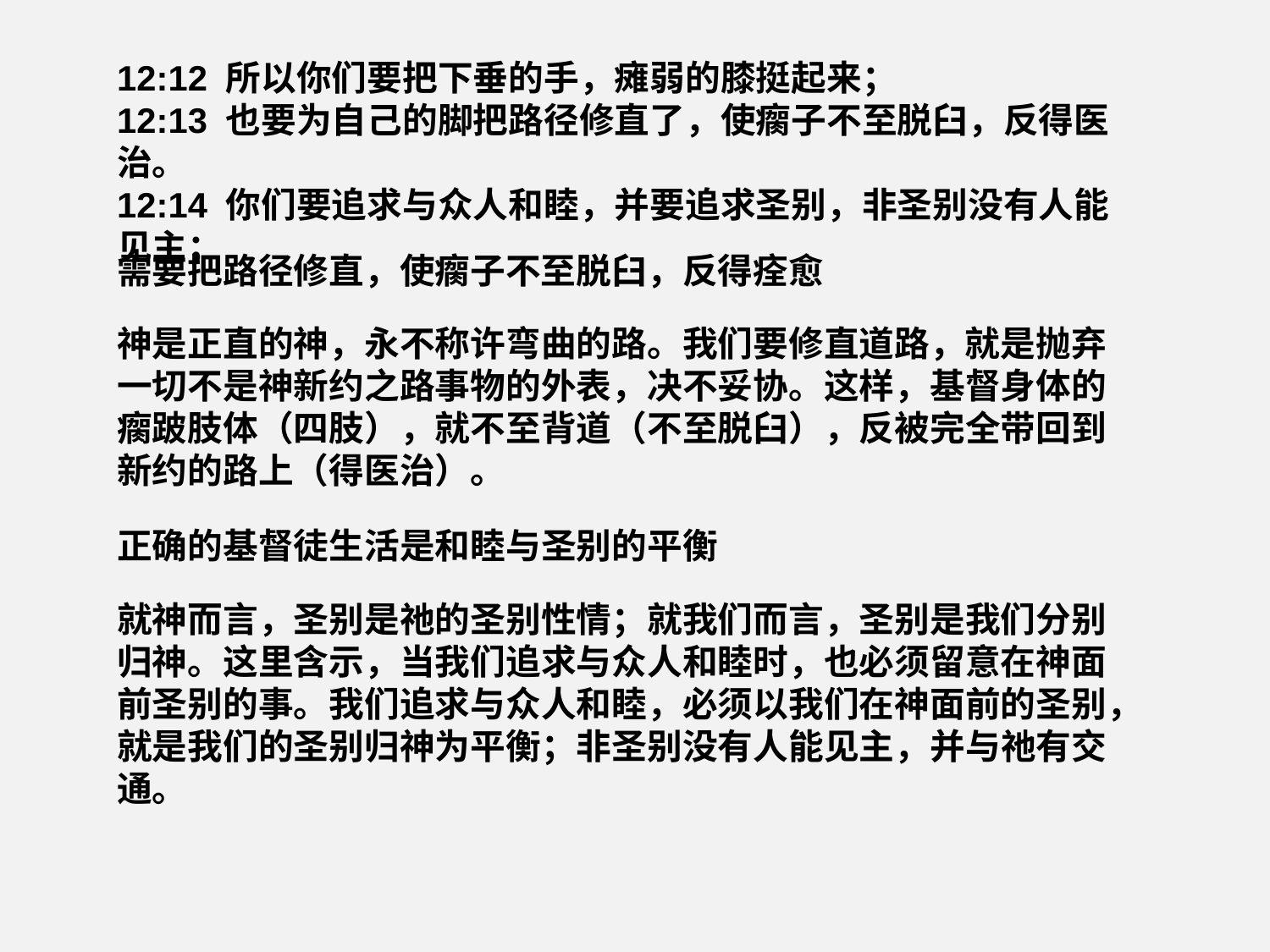

12:12 所以你们要把下垂的手，瘫弱的膝挺起来；
12:13 也要为自己的脚把路径修直了，使瘸子不至脱臼，反得医治。
12:14 你们要追求与众人和睦，并要追求圣别，非圣别没有人能见主；
需要把路径修直，使瘸子不至脱臼，反得痊愈
神是正直的神，永不称许弯曲的路。我们要修直道路，就是抛弃一切不是神新约之路事物的外表，决不妥协。这样，基督身体的瘸跛肢体（四肢），就不至背道（不至脱臼），反被完全带回到新约的路上（得医治）。
正确的基督徒生活是和睦与圣别的平衡
就神而言，圣别是祂的圣别性情；就我们而言，圣别是我们分别归神。这里含示，当我们追求与众人和睦时，也必须留意在神面前圣别的事。我们追求与众人和睦，必须以我们在神面前的圣别，就是我们的圣别归神为平衡；非圣别没有人能见主，并与祂有交通。